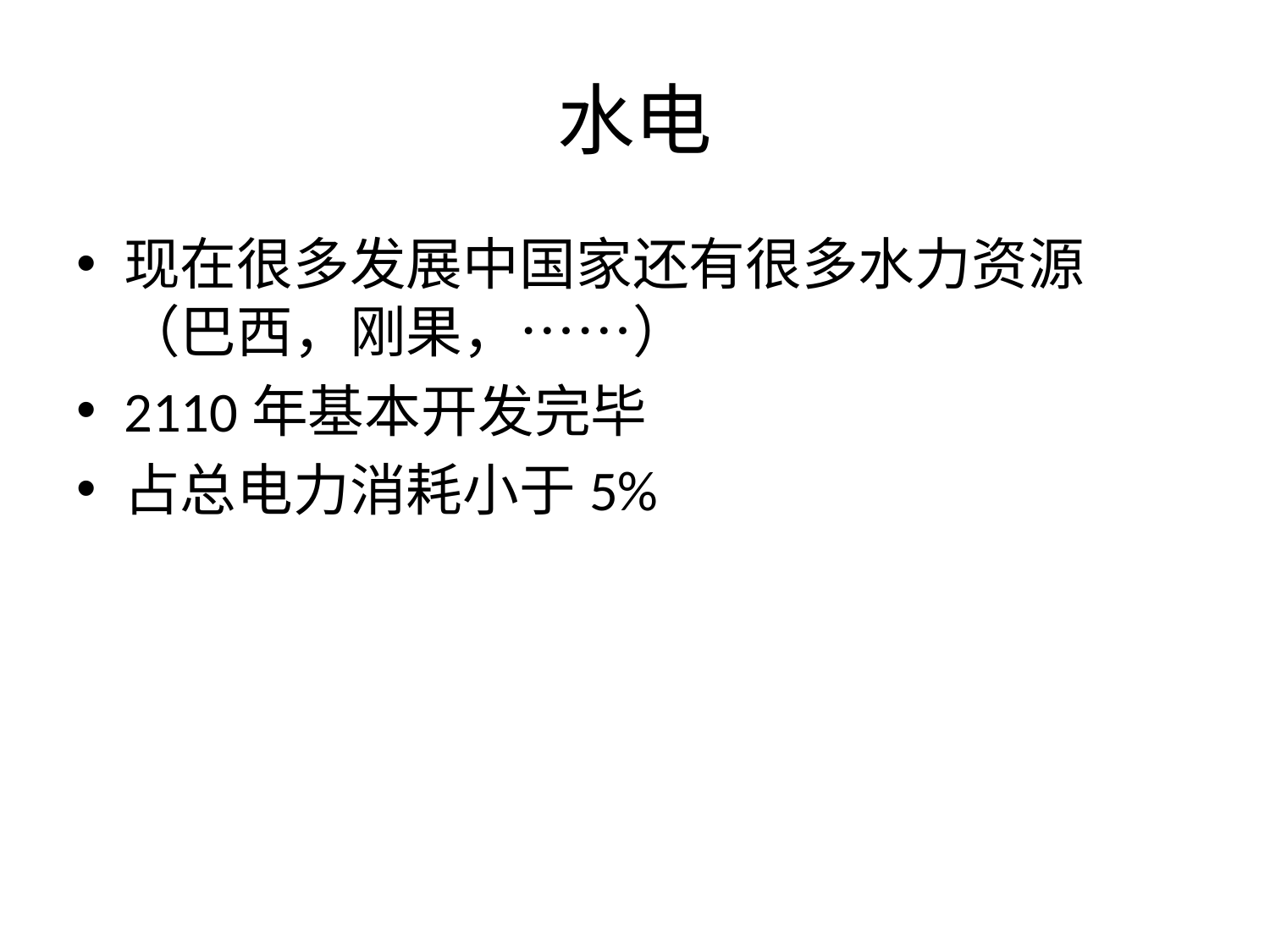

# 水电
现在很多发展中国家还有很多水力资源（巴西，刚果，……）
2110年基本开发完毕
占总电力消耗小于5%